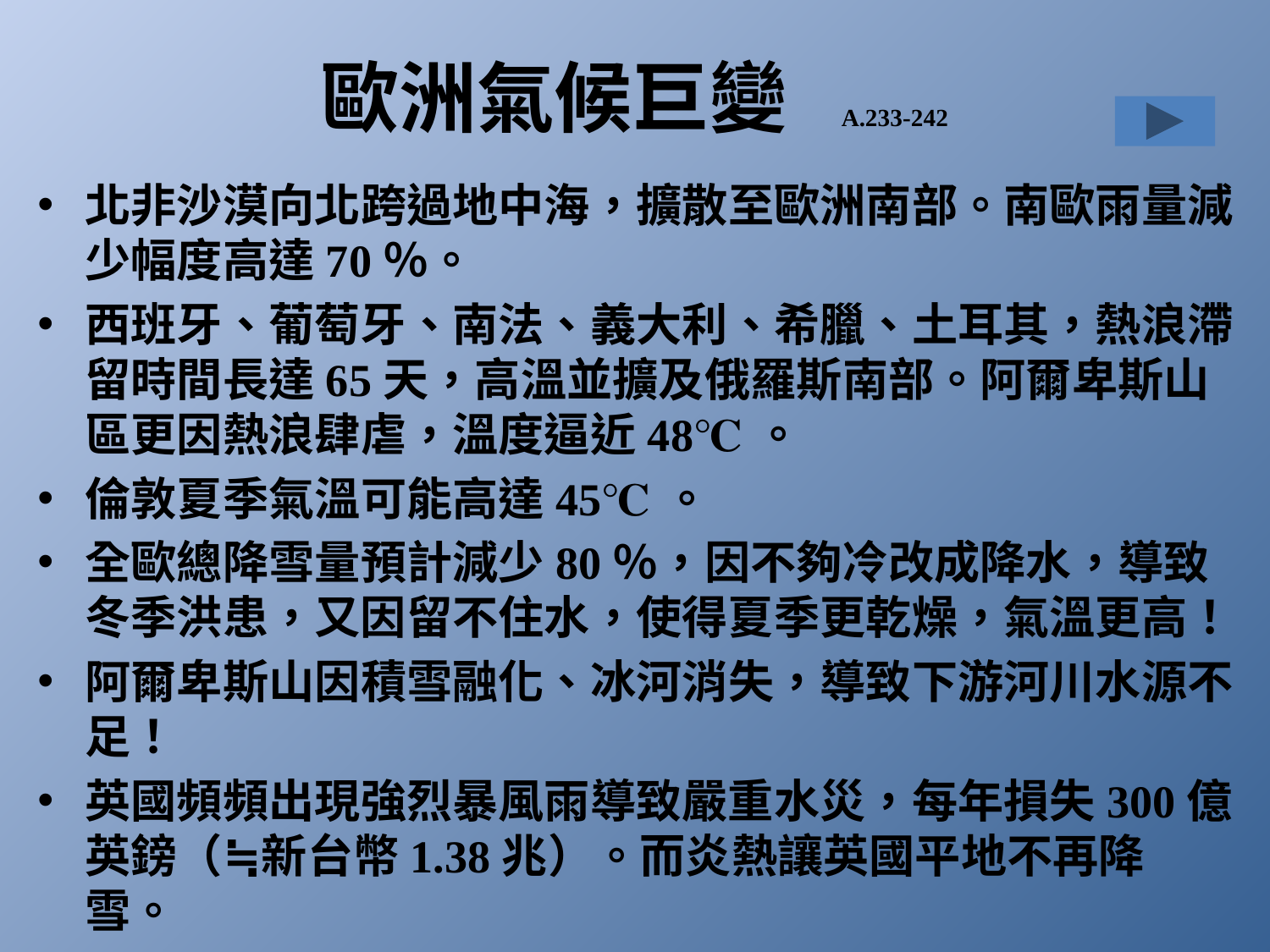

# 歐洲氣候巨變  A.233-242

北非沙漠向北跨過地中海，擴散至歐洲南部。南歐雨量減少幅度高達70％。
西班牙、葡萄牙、南法、義大利、希臘、土耳其，熱浪滯留時間長達65天，高溫並擴及俄羅斯南部。阿爾卑斯山區更因熱浪肆虐，溫度逼近48℃。
倫敦夏季氣溫可能高達45℃。
全歐總降雪量預計減少80％，因不夠冷改成降水，導致冬季洪患，又因留不住水，使得夏季更乾燥，氣溫更高！
阿爾卑斯山因積雪融化、冰河消失，導致下游河川水源不足！
英國頻頻出現強烈暴風雨導致嚴重水災，每年損失300億英鎊（≒新台幣1.38兆）。而炎熱讓英國平地不再降雪。